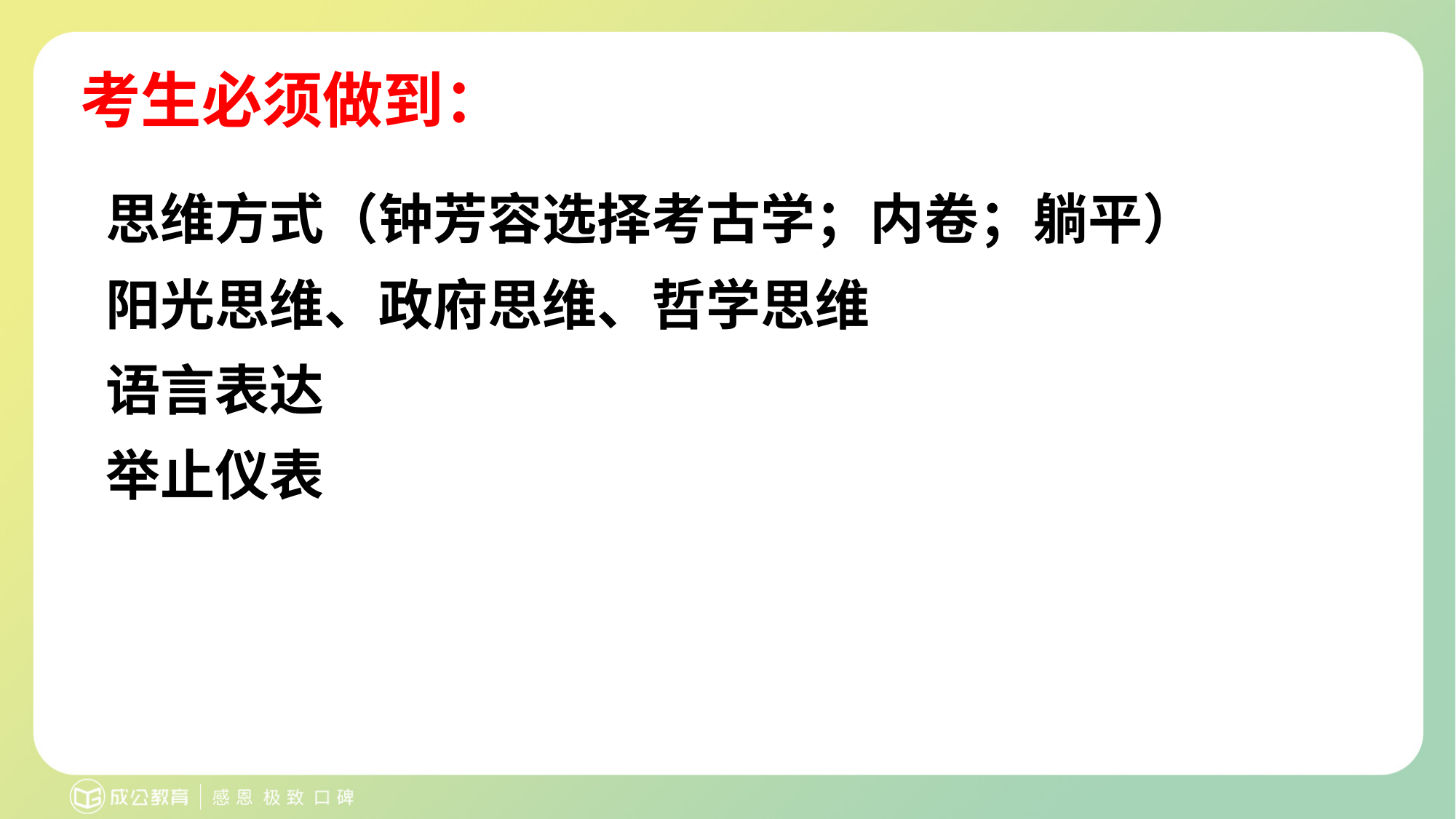

# 考生必须做到：
思维方式（钟芳容选择考古学；内卷；躺平）
阳光思维、政府思维、哲学思维
语言表达
举止仪表